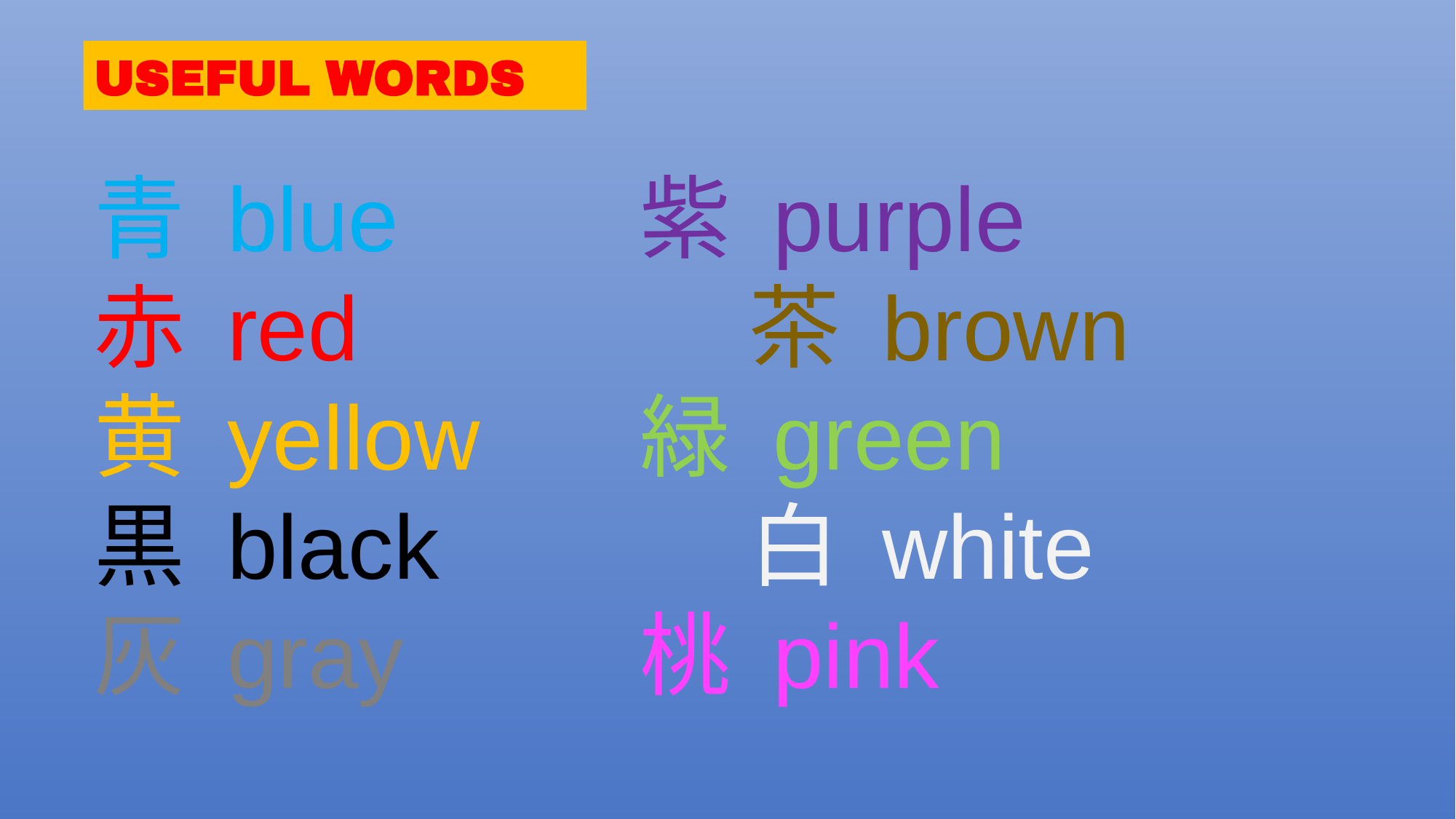

USEFUL WORDS
青 blue			紫 purple
赤 red				茶 brown
黄 yellow		緑 green
黒 black			白 white
灰 gray			桃 pink